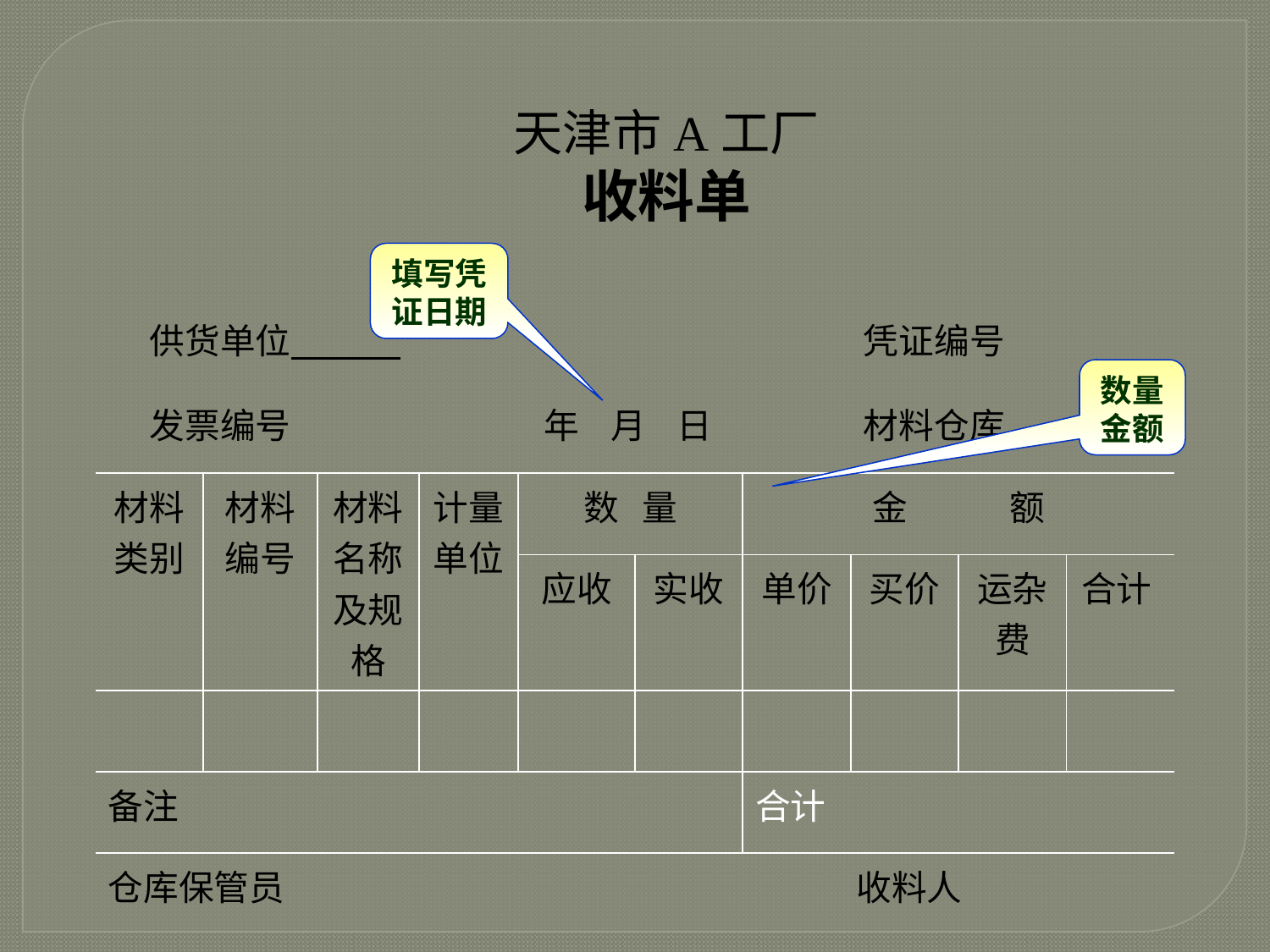

天津市A工厂
收料单
填写凭证日期
| 供货单位 |  |  |  |  |  |  | 凭证编号 |  |  |
| --- | --- | --- | --- | --- | --- | --- | --- | --- | --- |
| 发票编号 |  |  | 年 月 日 |  |  |  | 材料仓库 |  |  |
| 材料类别 | 材料编号 | 材料名称及规格 | 计量单位 | 数 量 |  | 金 额 |  |  |  |
|  |  |  |  | 应收 | 实收 | 单价 | 买价 | 运杂费 | 合计 |
|  |  |  |  |  |  |  |  |  |  |
| 备注 |  |  |  |  |  | 合计 |  |  |  |
| 仓库保管员 收料人 |  |  |  |  |  |  |  |  |  |
数量金额